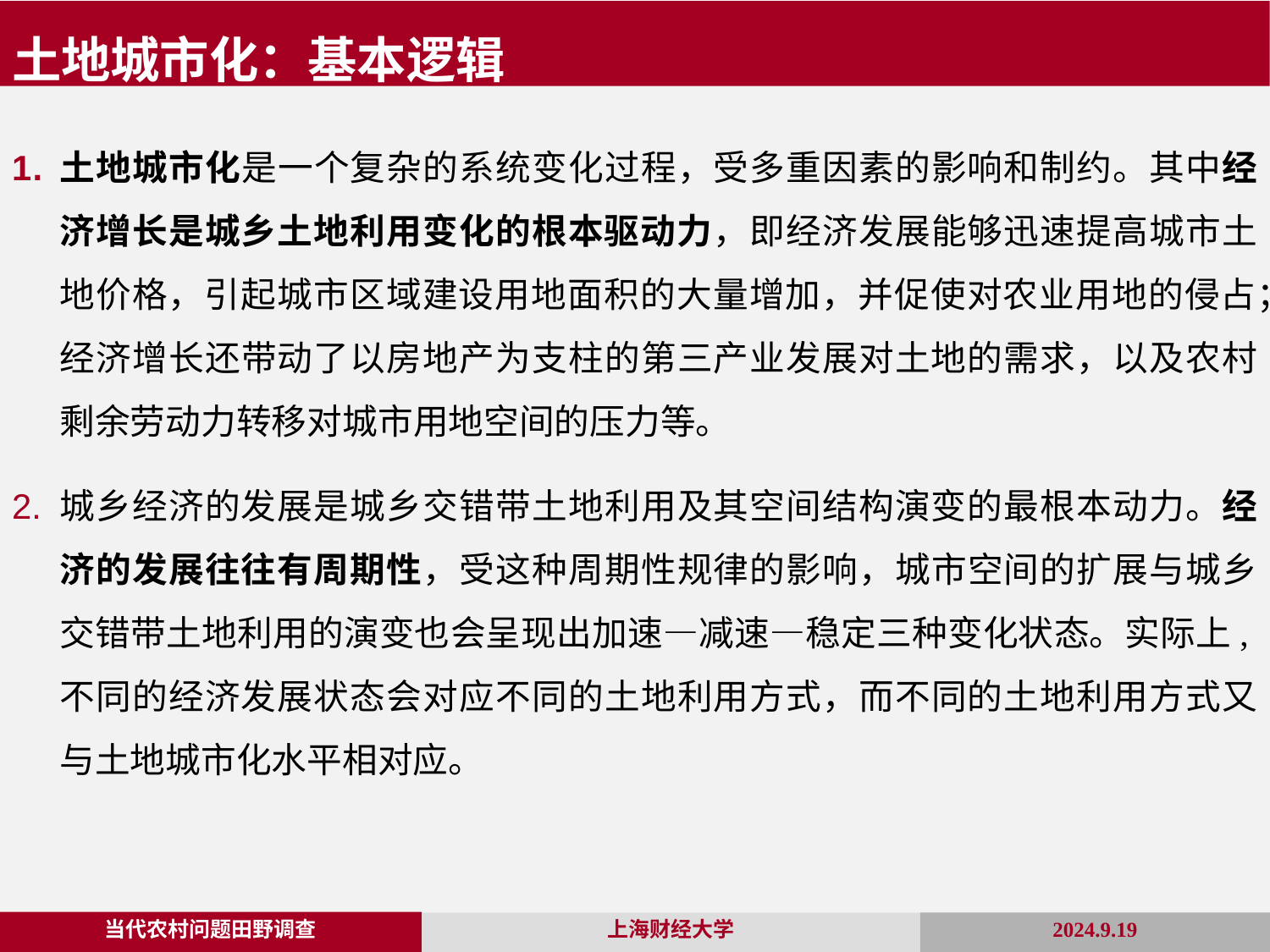

土地城市化：基本逻辑
土地城市化是一个复杂的系统变化过程，受多重因素的影响和制约。其中经济增长是城乡土地利用变化的根本驱动力，即经济发展能够迅速提高城市土地价格，引起城市区域建设用地面积的大量增加，并促使对农业用地的侵占；经济增长还带动了以房地产为支柱的第三产业发展对土地的需求，以及农村剩余劳动力转移对城市用地空间的压力等。
城乡经济的发展是城乡交错带土地利用及其空间结构演变的最根本动力。经济的发展往往有周期性，受这种周期性规律的影响，城市空间的扩展与城乡交错带土地利用的演变也会呈现出加速—减速—稳定三种变化状态。实际上,不同的经济发展状态会对应不同的土地利用方式，而不同的土地利用方式又与土地城市化水平相对应。

当代农村问题田野调查
2024.9.19
上海财经大学